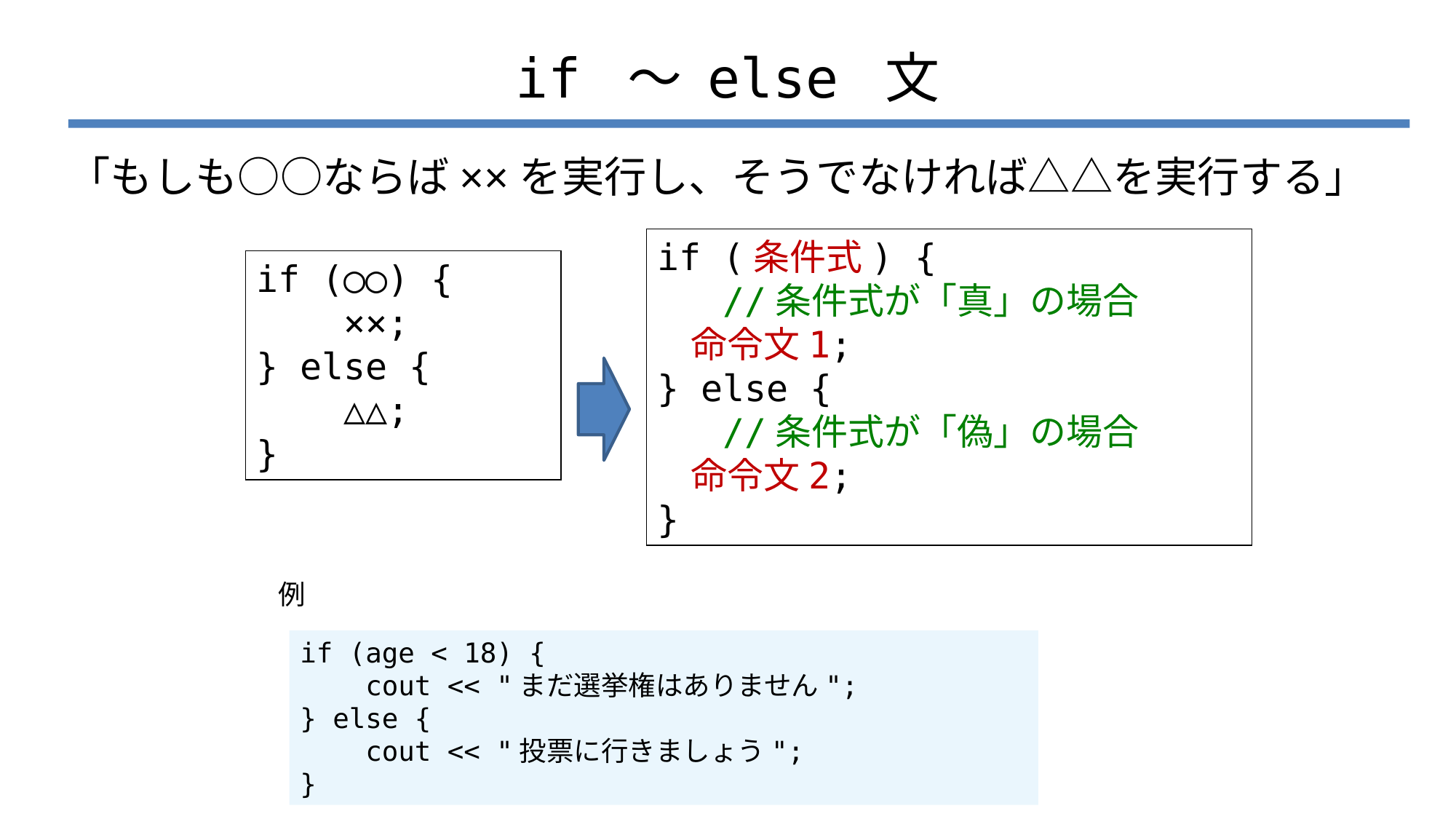

# if ～ else 文
「もしも○○ならば××を実行し、そうでなければ△△を実行する」
if (条件式) {
   //条件式が「真」の場合
   命令文1;
} else {
   //条件式が「偽」の場合
   命令文2;
}
if (○○) {
    ××;
} else {
    △△;
}

例
if (age < 18) {
    cout << "まだ選挙権はありません";
} else {
    cout << "投票に行きましょう";
}